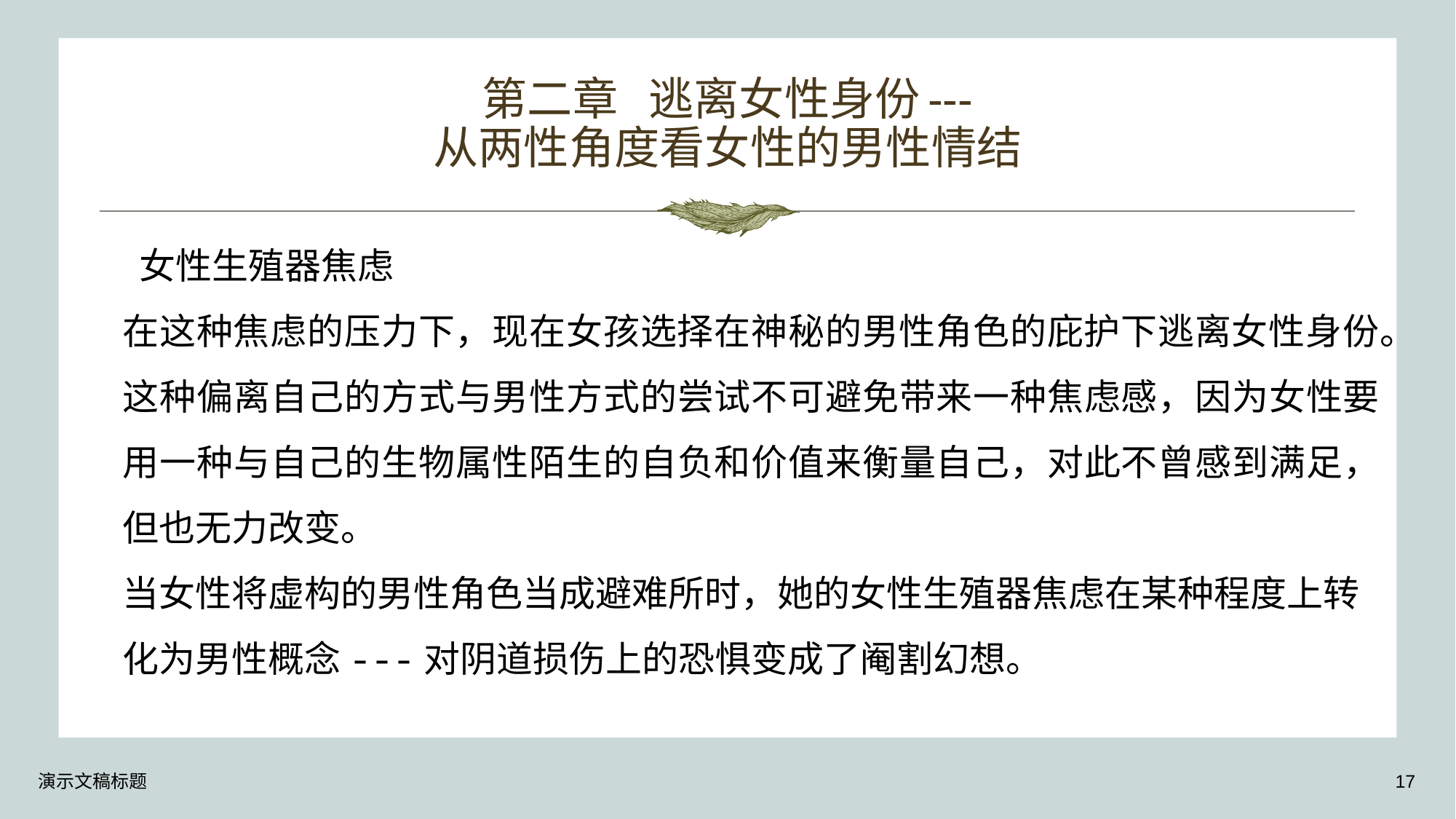

# 第二章   逃离女性身份--- 从两性角度看女性的男性情结
 女性生殖器焦虑
在这种焦虑的压力下，现在女孩选择在神秘的男性角色的庇护下逃离女性身份。
这种偏离自己的方式与男性方式的尝试不可避免带来一种焦虑感，因为女性要用一种与自己的生物属性陌生的自负和价值来衡量自己，对此不曾感到满足，但也无力改变。
当女性将虚构的男性角色当成避难所时，她的女性生殖器焦虑在某种程度上转化为男性概念---对阴道损伤上的恐惧变成了阉割幻想。
演示文稿标题
17